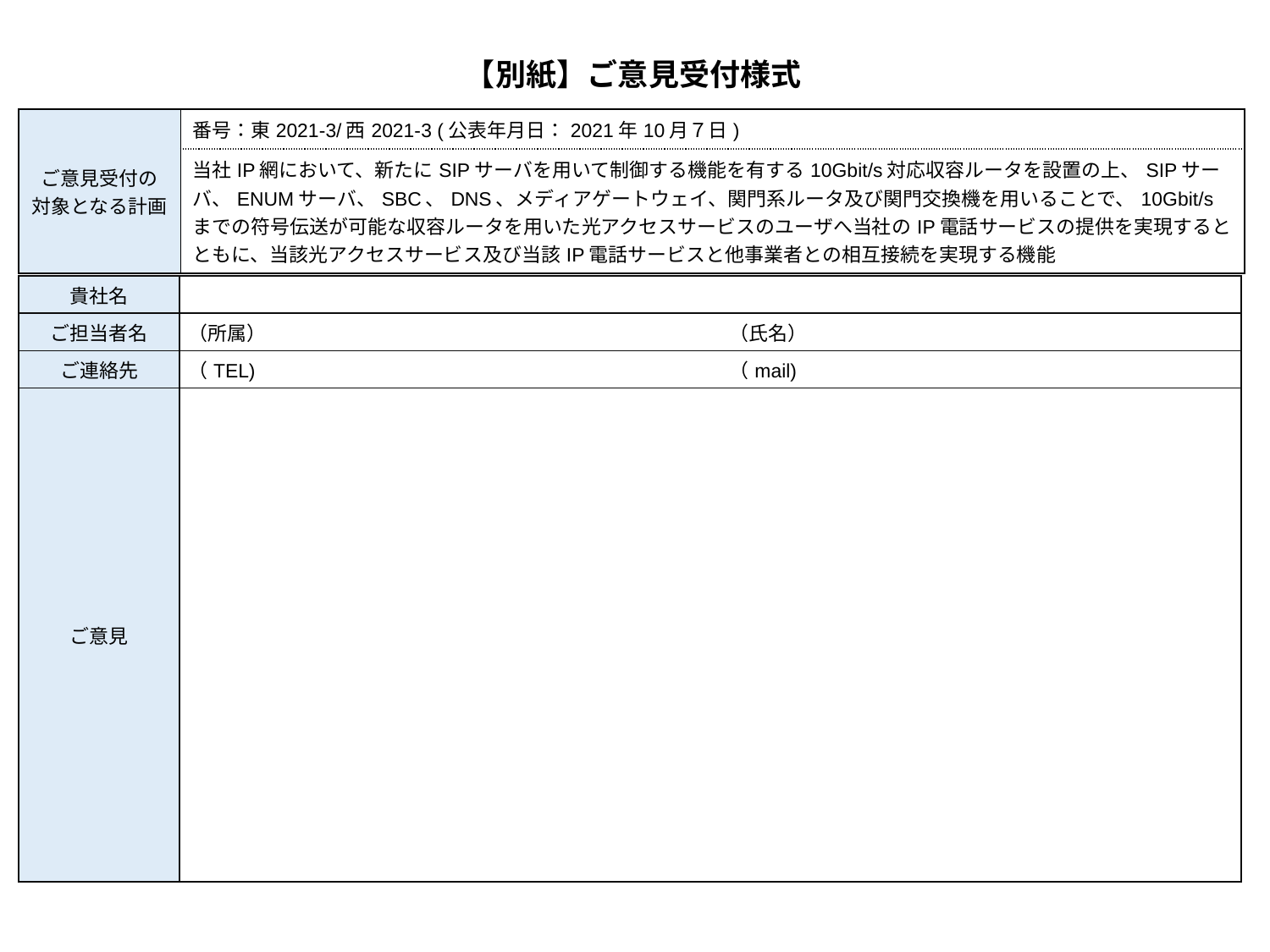

【別紙】ご意見受付様式
| ご意見受付の 対象となる計画 | 番号：東2021-3/西2021-3 (公表年月日：2021年10月７日) |
| --- | --- |
|  | 当社IP網において、新たにSIPサーバを用いて制御する機能を有する10Gbit/s対応収容ルータを設置の上、SIPサーバ、ENUMサーバ、SBC、DNS、メディアゲートウェイ、関門系ルータ及び関門交換機を用いることで、10Gbit/sまでの符号伝送が可能な収容ルータを用いた光アクセスサービスのユーザへ当社のIP電話サービスの提供を実現するとともに、当該光アクセスサービス及び当該IP電話サービスと他事業者との相互接続を実現する機能 |
| 貴社名 |  |  |
| --- | --- | --- |
| ご担当者名 | （所属） | （氏名） |
| ご連絡先 | （TEL) | （mail) |
| ご意見 |  |  |